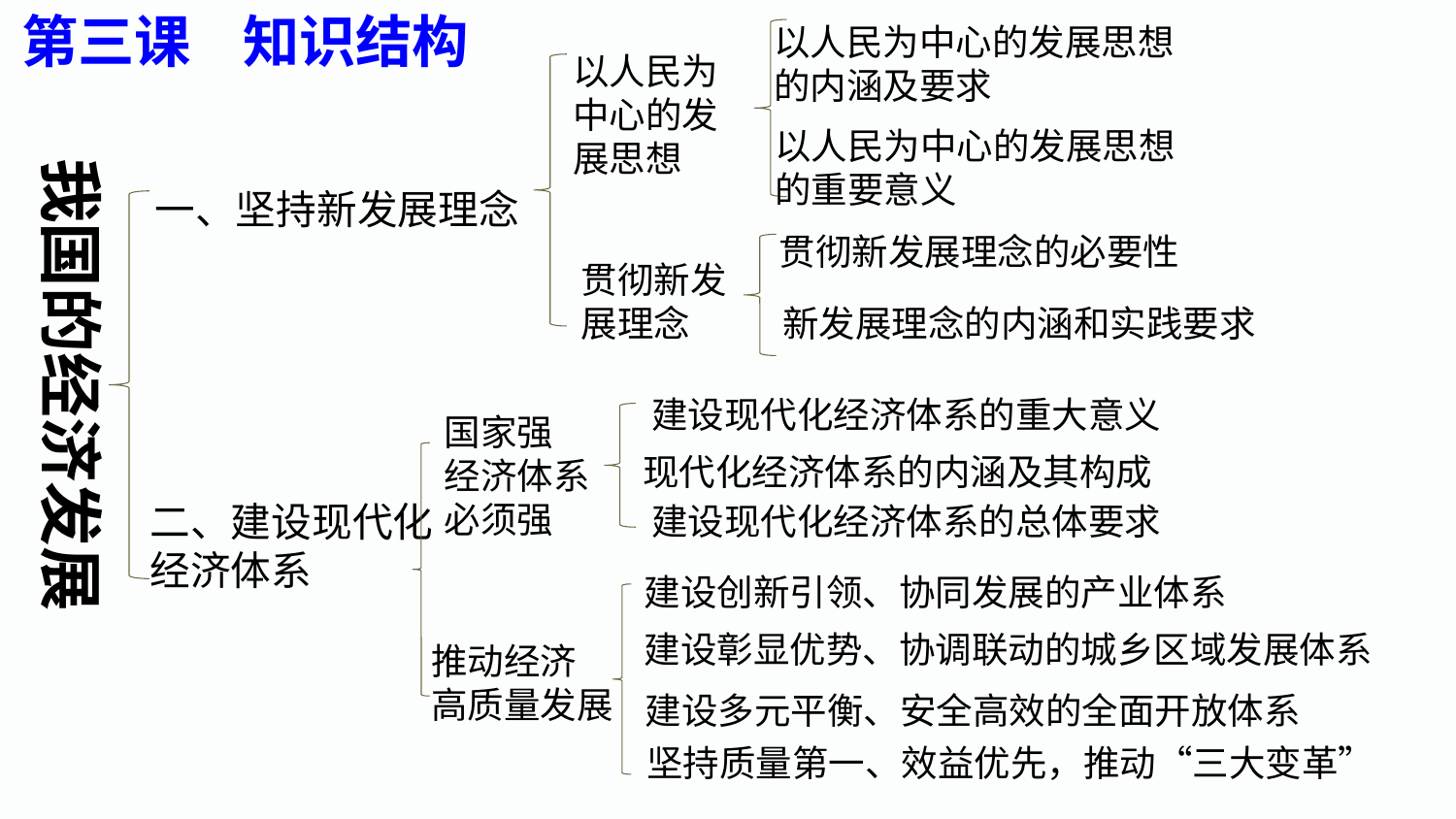

第三课    知识结构
以人民为中心的发展思想
的内涵及要求

以人民为中心的发展思想

以人民为中心的发展思想
的重要意义
我国的经济发展
一、坚持新发展理念

贯彻新发展理念的必要性

贯彻新发展理念
新发展理念的内涵和实践要求
 建设现代化经济体系的重大意义
国家强
经济体系必须强

现代化经济体系的内涵及其构成

二、建设现代化经济体系
 建设现代化经济体系的总体要求
建设创新引领、协同发展的产业体系

建设彰显优势、协调联动的城乡区域发展体系
推动经济
高质量发展
建设多元平衡、安全高效的全面开放体系
坚持质量第一、效益优先，推动“三大变革”